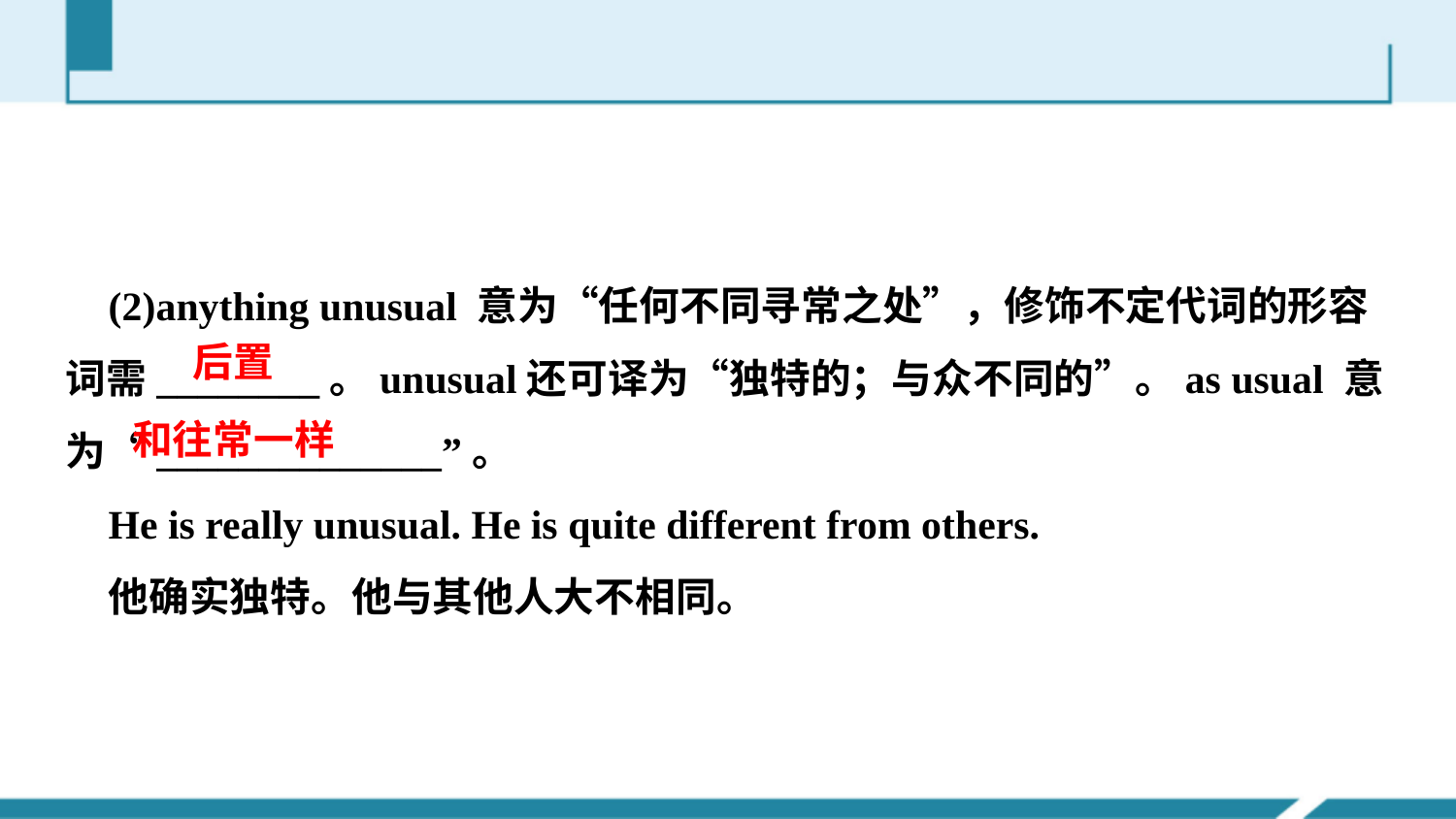

(2)anything unusual 意为“任何不同寻常之处”，修饰不定代词的形容词需________。unusual还可译为“独特的；与众不同的”。as usual 意为“______________”。
He is really unusual. He is quite different from others.
他确实独特。他与其他人大不相同。
后置
和往常一样